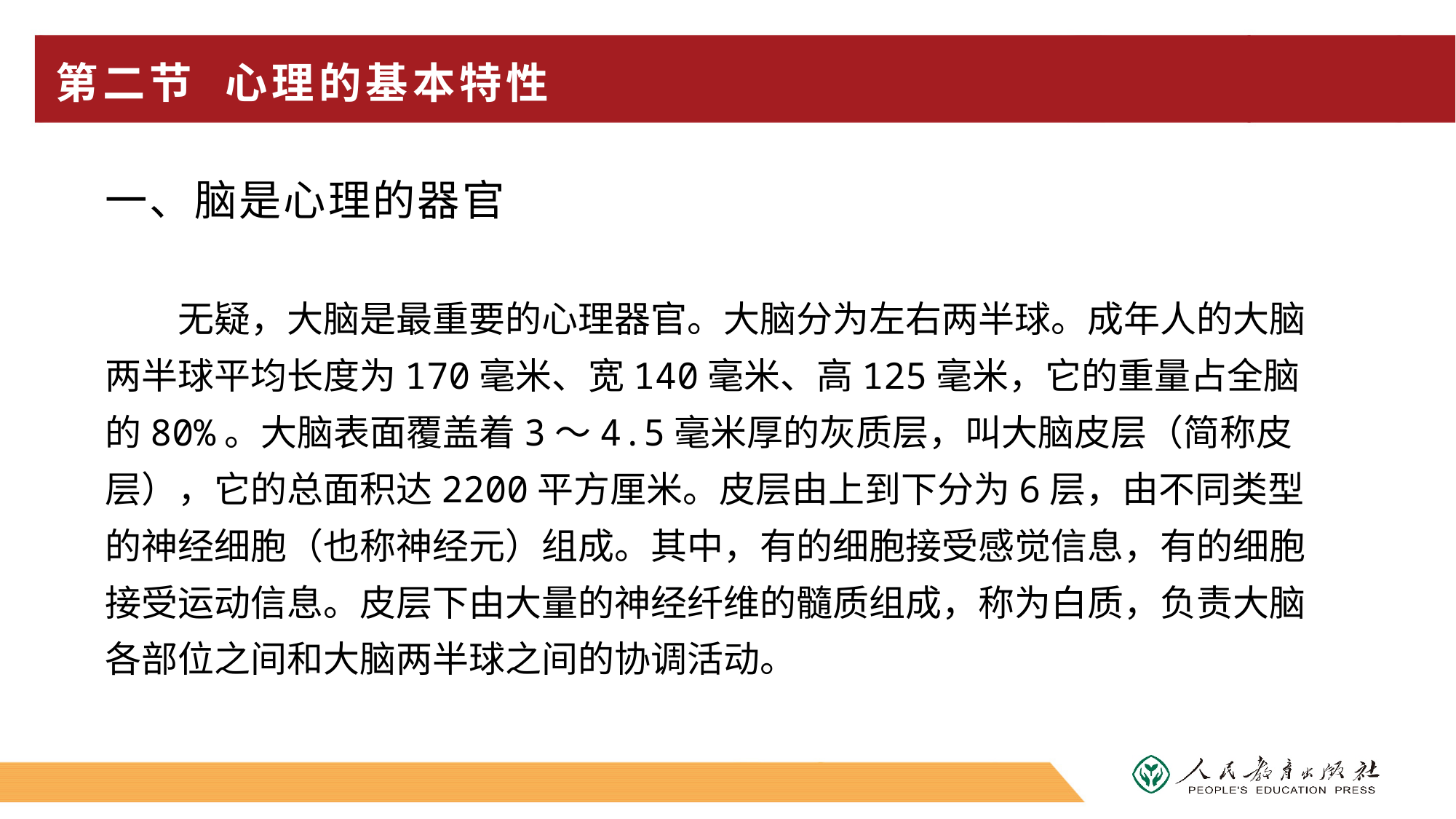

# 第二节  心理的基本特性
一、脑是心理的器官
无疑，大脑是最重要的心理器官。大脑分为左右两半球。成年人的大脑两半球平均长度为170毫米、宽140毫米、高125毫米，它的重量占全脑的80%。大脑表面覆盖着3～4.5毫米厚的灰质层，叫大脑皮层（简称皮层），它的总面积达2200平方厘米。皮层由上到下分为6层，由不同类型的神经细胞（也称神经元）组成。其中，有的细胞接受感觉信息，有的细胞接受运动信息。皮层下由大量的神经纤维的髓质组成，称为白质，负责大脑各部位之间和大脑两半球之间的协调活动。